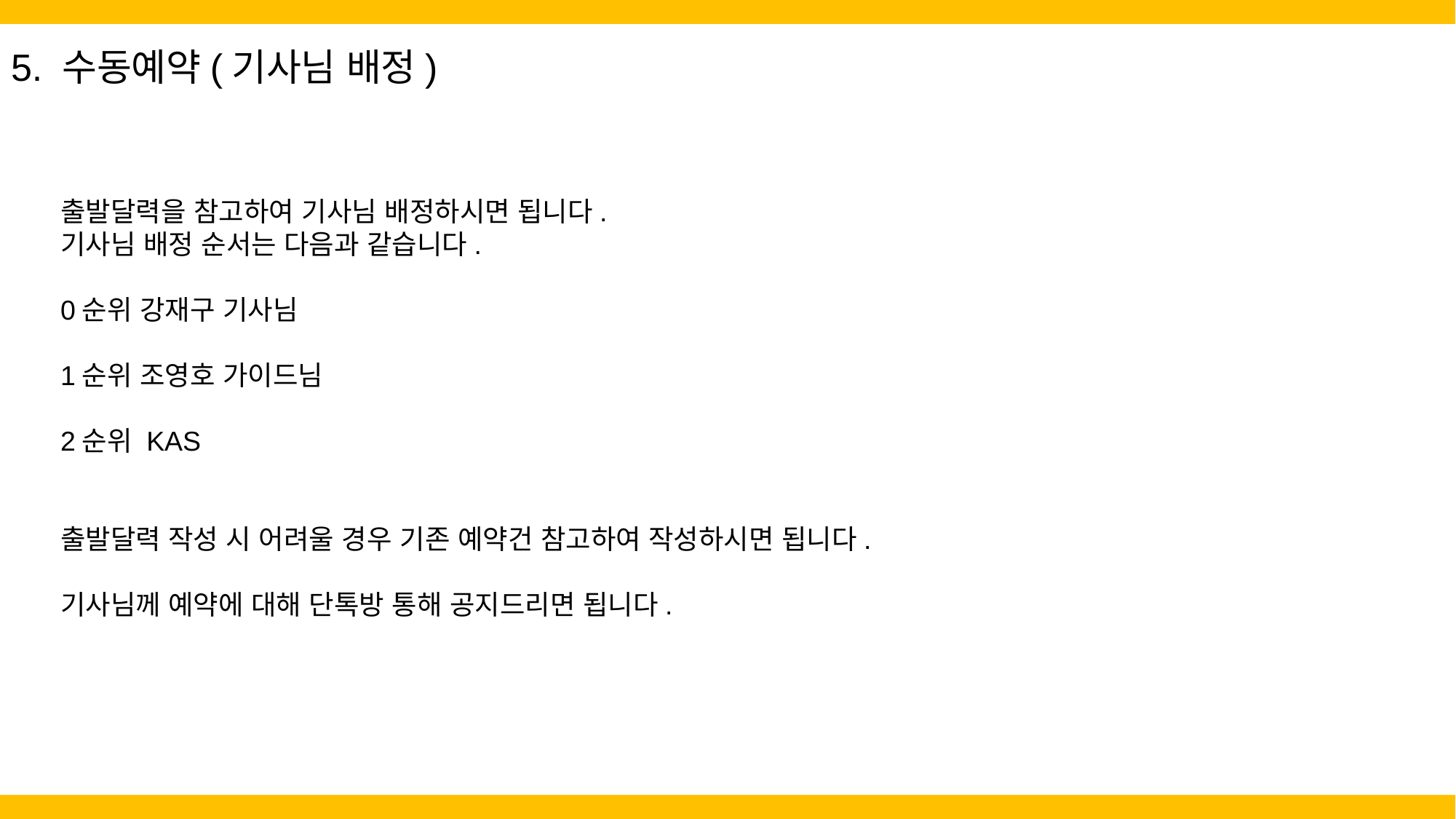

5. 수동예약(기사님 배정)
출발달력을 참고하여 기사님 배정하시면 됩니다.
기사님 배정 순서는 다음과 같습니다.

0순위 강재구 기사님

1순위 조영호 가이드님

2순위 KAS

출발달력 작성 시 어려울 경우 기존 예약건 참고하여 작성하시면 됩니다.

기사님께 예약에 대해 단톡방 통해 공지드리면 됩니다.